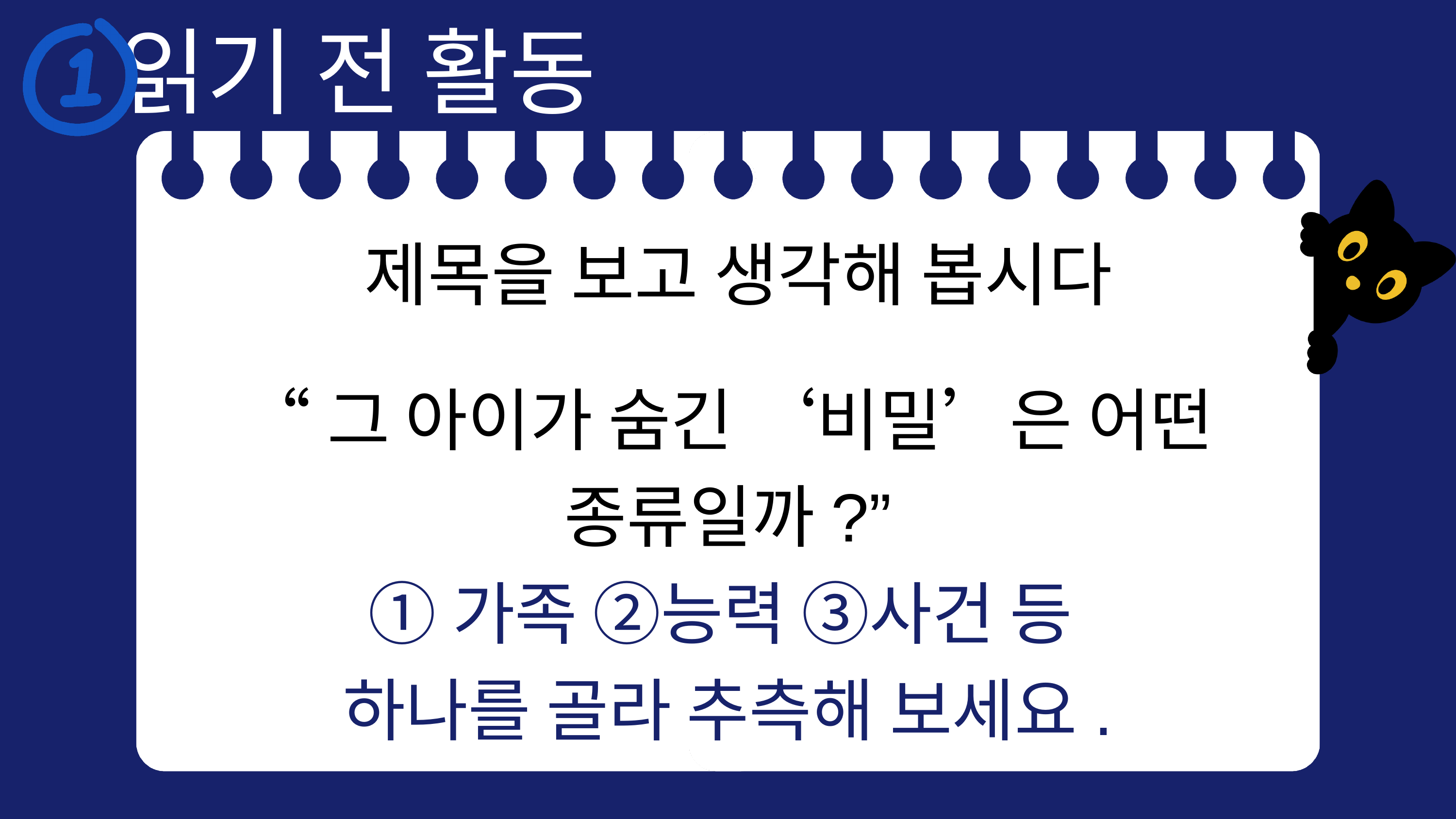

읽기 전 활동

제목을 보고 생각해 봅시다
“그 아이가 숨긴 ‘비밀’은 어떤 종류일까?”
①가족 ②능력 ③사건 등
하나를 골라 추측해 보세요.